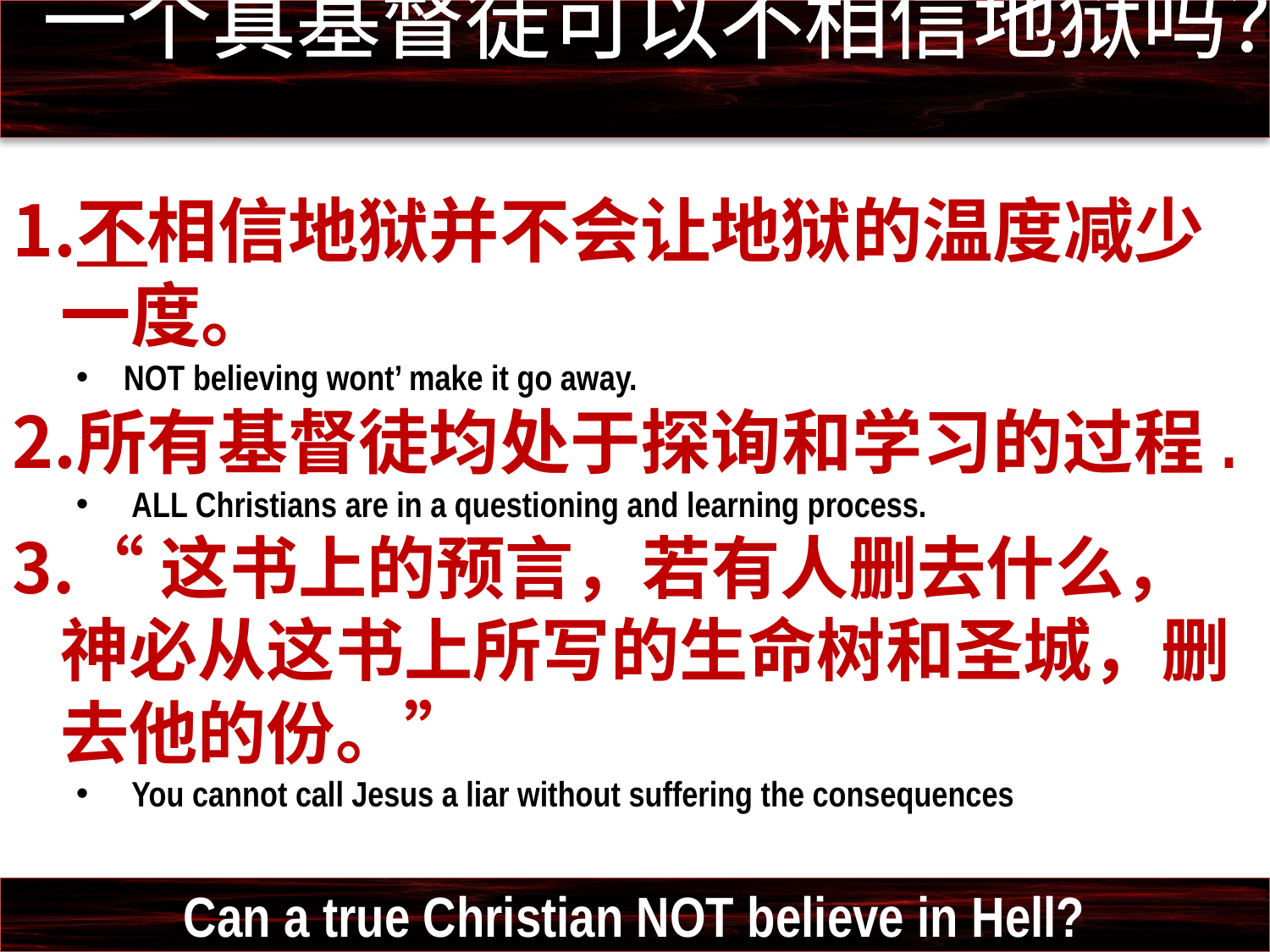

一个真基督徒可以不相信地狱吗？
不相信地狱并不会让地狱的温度减少一度。
NOT believing wont’ make it go away.
所有基督徒均处于探询和学习的过程.
 ALL Christians are in a questioning and learning process.
“这书上的预言，若有人删去什么，神必从这书上所写的生命树和圣城，删去他的份。”
 You cannot call Jesus a liar without suffering the consequences
Can a true Christian NOT believe in Hell?